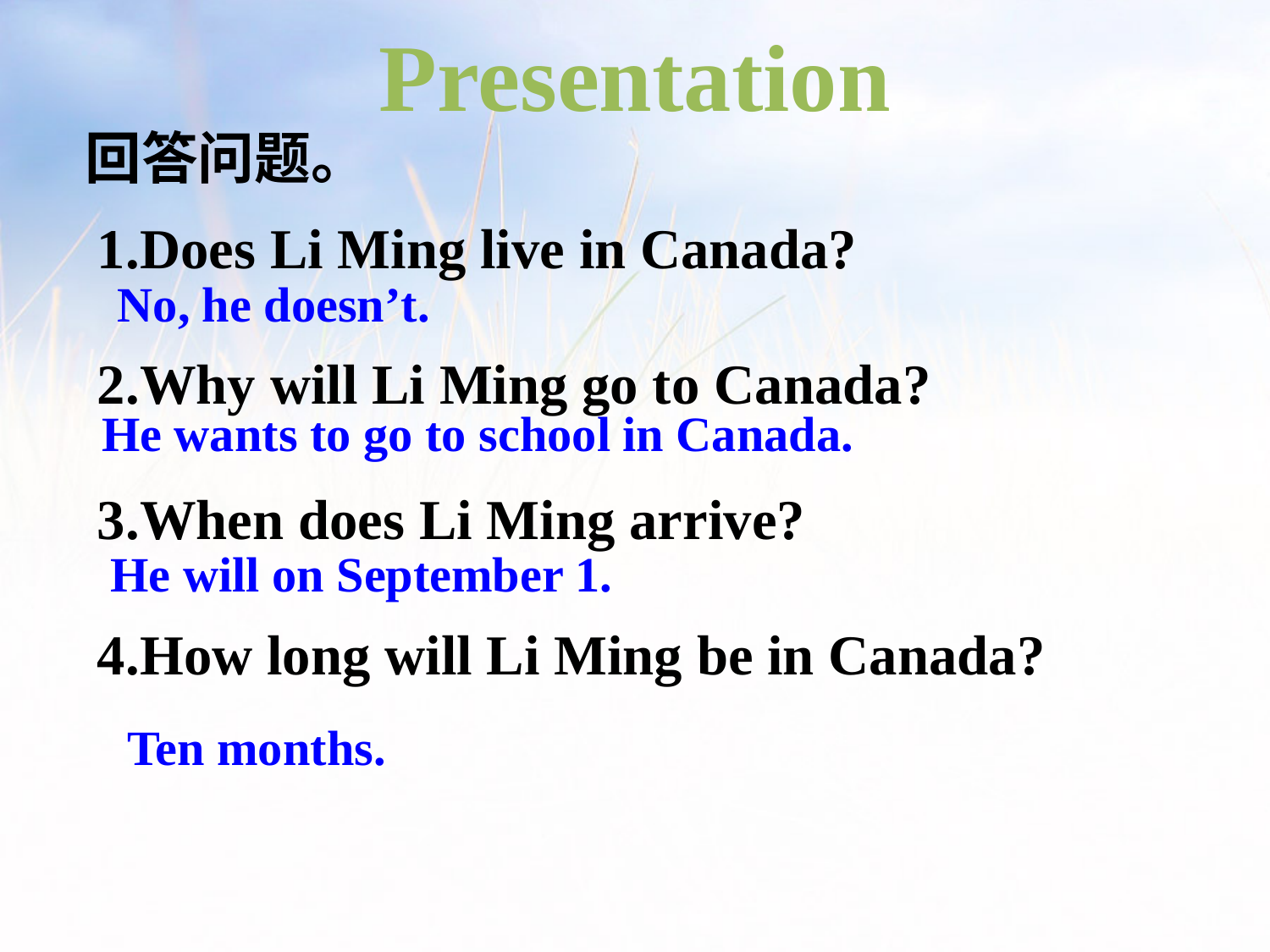

Presentation
回答问题。
1.Does Li Ming live in Canada?

2.Why will Li Ming go to Canada?

3.When does Li Ming arrive?

4.How long will Li Ming be in Canada?

No, he doesn’t.
He wants to go to school in Canada.
He will on September 1.
Ten months.